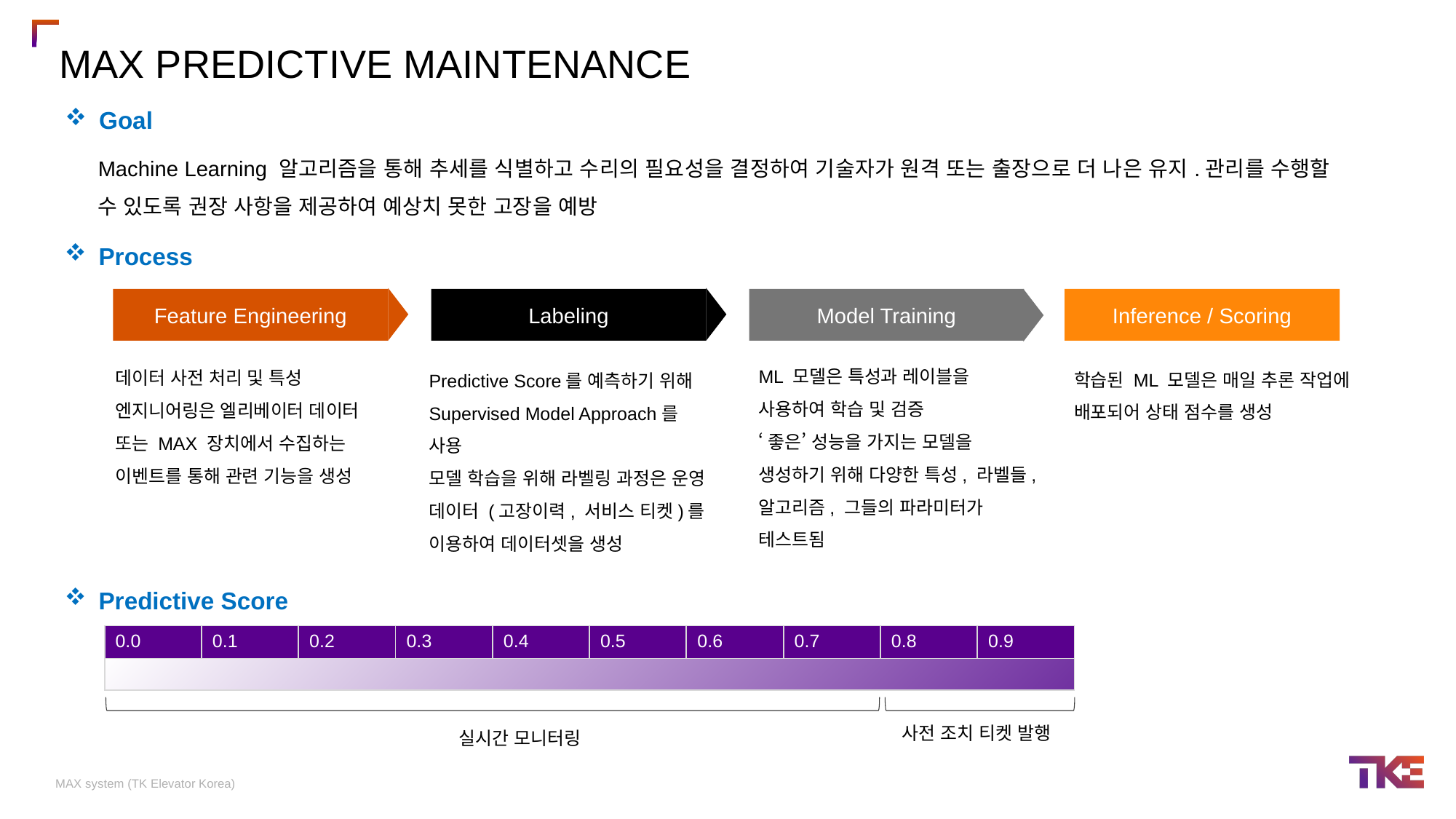

# MAX Predictive Maintenance
Goal
Machine Learning 알고리즘을 통해 추세를 식별하고 수리의 필요성을 결정하여 기술자가 원격 또는 출장으로 더 나은 유지.관리를 수행할 수 있도록 권장 사항을 제공하여 예상치 못한 고장을 예방
Process
Inference / Scoring
Model Training
Labeling
Feature Engineering

ML 모델은 특성과 레이블을 사용하여 학습 및 검증
‘좋은’ 성능을 가지는 모델을 생성하기 위해 다양한 특성, 라벨들, 알고리즘, 그들의 파라미터가 테스트됨
데이터 사전 처리 및 특성 엔지니어링은 엘리베이터 데이터 또는 MAX 장치에서 수집하는 이벤트를 통해 관련 기능을 생성
학습된 ML 모델은 매일 추론 작업에 배포되어 상태 점수를 생성

Predictive Score를 예측하기 위해 Supervised Model Approach를 사용
모델 학습을 위해 라벨링 과정은 운영 데이터 (고장이력, 서비스 티켓)를 이용하여 데이터셋을 생성
Predictive Score

| 0.0 | 0.1 | 0.2 | 0.3 | 0.4 | 0.5 | 0.6 | 0.7 | 0.8 | 0.9 |
| --- | --- | --- | --- | --- | --- | --- | --- | --- | --- |
|  |  |  |  |  |  |  |  |  |  |
사전 조치 티켓 발행
실시간 모니터링
MAX system (TK Elevator Korea)